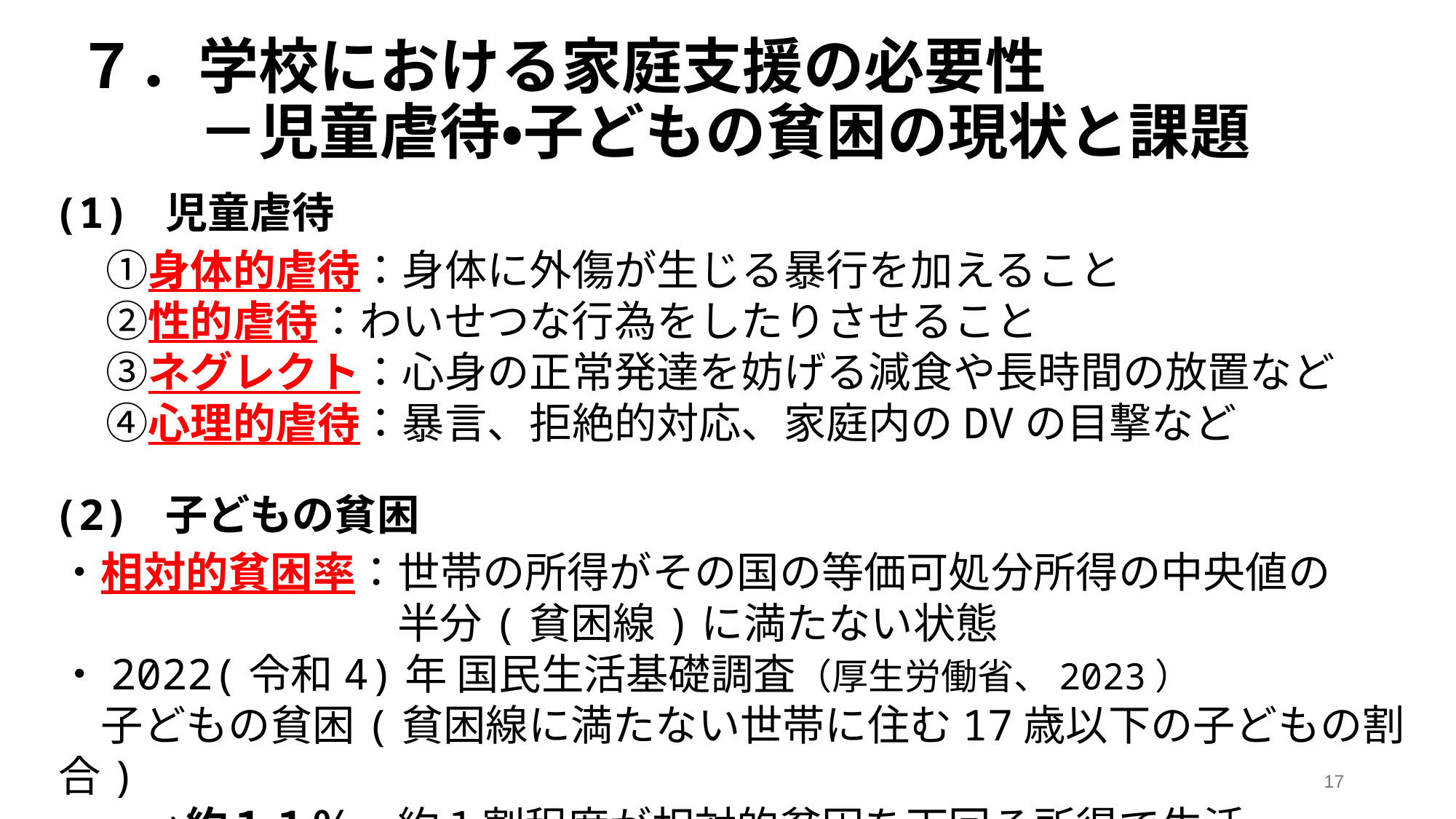

# ７．学校における家庭支援の必要性 　　－児童虐待・子どもの貧困の現状と課題
(1) 児童虐待
　①身体的虐待：身体に外傷が生じる暴行を加えること
　②性的虐待：わいせつな行為をしたりさせること
　③ネグレクト：心身の正常発達を妨げる減食や長時間の放置など
　④心理的虐待：暴言、拒絶的対応、家庭内のDVの目撃など

(2) 子どもの貧困
・相対的貧困率：世帯の所得がその国の等価可処分所得の中央値の
　　　　　　　　半分(貧困線)に満たない状態
・2022(令和4)年 国民生活基礎調査（厚生労働省、2023）
　子どもの貧困(貧困線に満たない世帯に住む17歳以下の子どもの割合)
　　→約１１％。約１割程度が相対的貧困を下回る所得で生活。
17